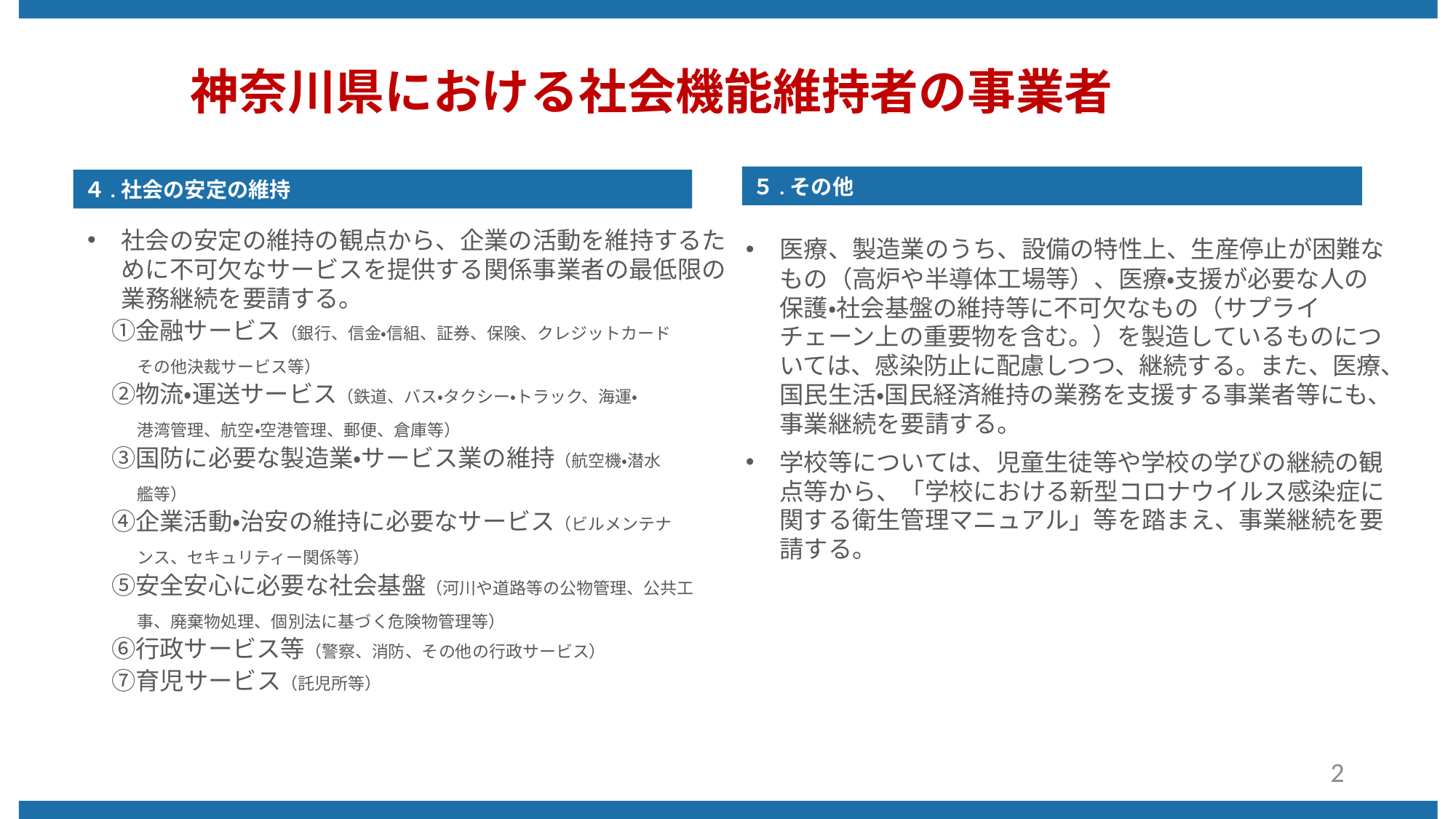

# 神奈川県における社会機能維持者の事業者
５.その他
４.社会の安定の維持
社会の安定の維持の観点から、企業の活動を維持するために不可欠なサービスを提供する関係事業者の最低限の業務継続を要請する。
　①金融サービス（銀行、信金・信組、証券、保険、クレジットカード
　　　その他決裁サービス等）
　②物流・運送サービス（鉄道、バス・タクシー・トラック、海運・
　　　港湾管理、航空・空港管理、郵便、倉庫等）
　③国防に必要な製造業・サービス業の維持（航空機・潜水
　　　艦等）
　④企業活動・治安の維持に必要なサービス（ビルメンテナ
　　　ンス、セキュリティー関係等）
　⑤安全安心に必要な社会基盤（河川や道路等の公物管理、公共工
　　　事、廃棄物処理、個別法に基づく危険物管理等）
　⑥行政サービス等（警察、消防、その他の行政サービス）
　  ⑦育児サービス（託児所等）

医療、製造業のうち、設備の特性上、生産停止が困難なもの（高炉や半導体工場等）、医療・支援が必要な人の保護・社会基盤の維持等に不可欠なもの（サプライチェーン上の重要物を含む。）を製造しているものについては、感染防止に配慮しつつ、継続する。また、医療、国民生活・国民経済維持の業務を支援する事業者等にも、事業継続を要請する。
学校等については、児童生徒等や学校の学びの継続の観点等から、「学校における新型コロナウイルス感染症に関する衛生管理マニュアル」等を踏まえ、事業継続を要請する。

2